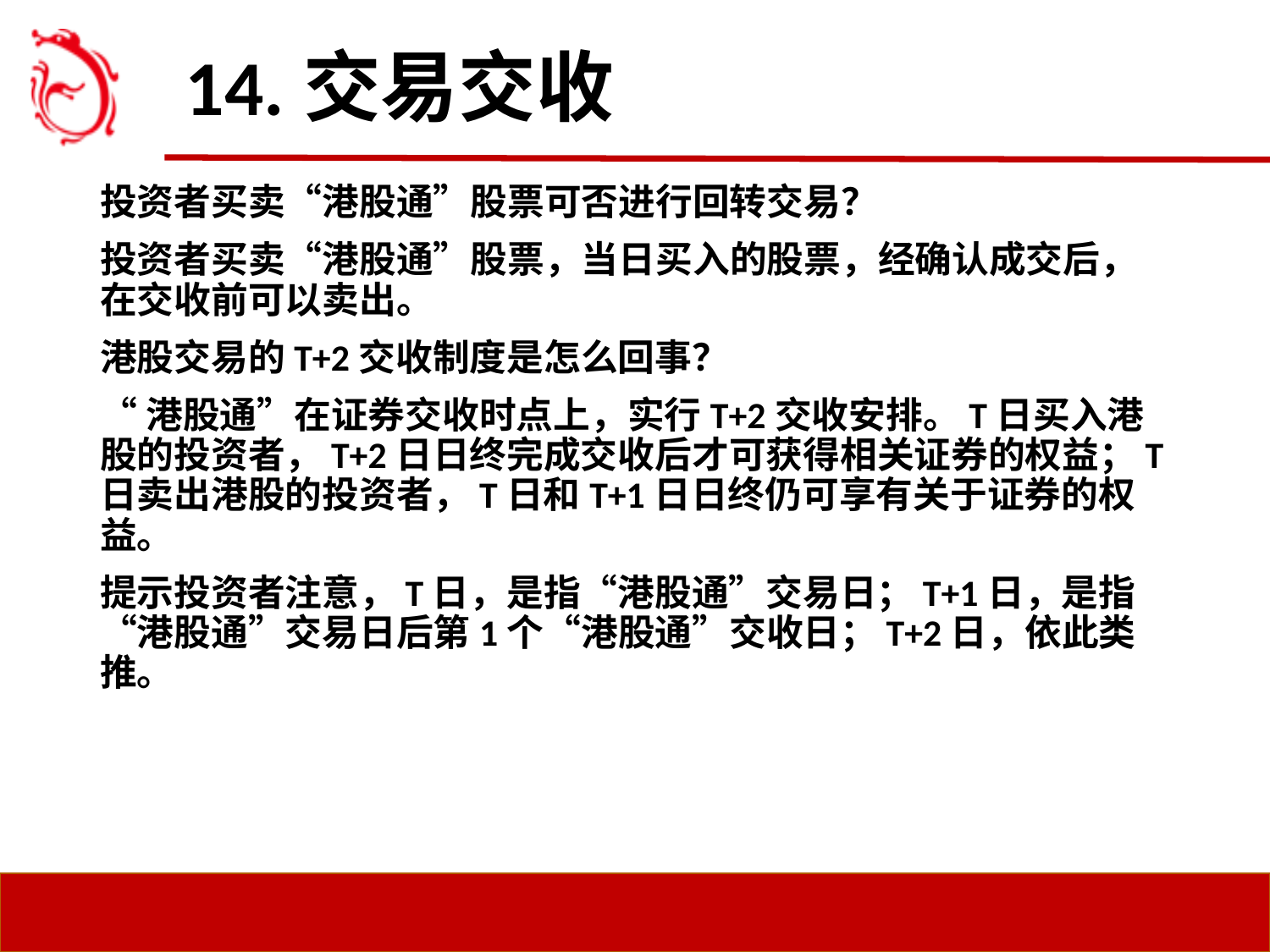

# 14.交易交收
投资者买卖“港股通”股票可否进行回转交易？
投资者买卖“港股通”股票，当日买入的股票，经确认成交后，在交收前可以卖出。
港股交易的T+2交收制度是怎么回事？
“港股通”在证券交收时点上，实行T+2交收安排。T日买入港股的投资者，T+2日日终完成交收后才可获得相关证券的权益；T日卖出港股的投资者，T日和T+1日日终仍可享有关于证券的权益。
提示投资者注意，T日，是指“港股通”交易日；T+1日，是指“港股通”交易日后第1个“港股通”交收日；T+2日，依此类推。